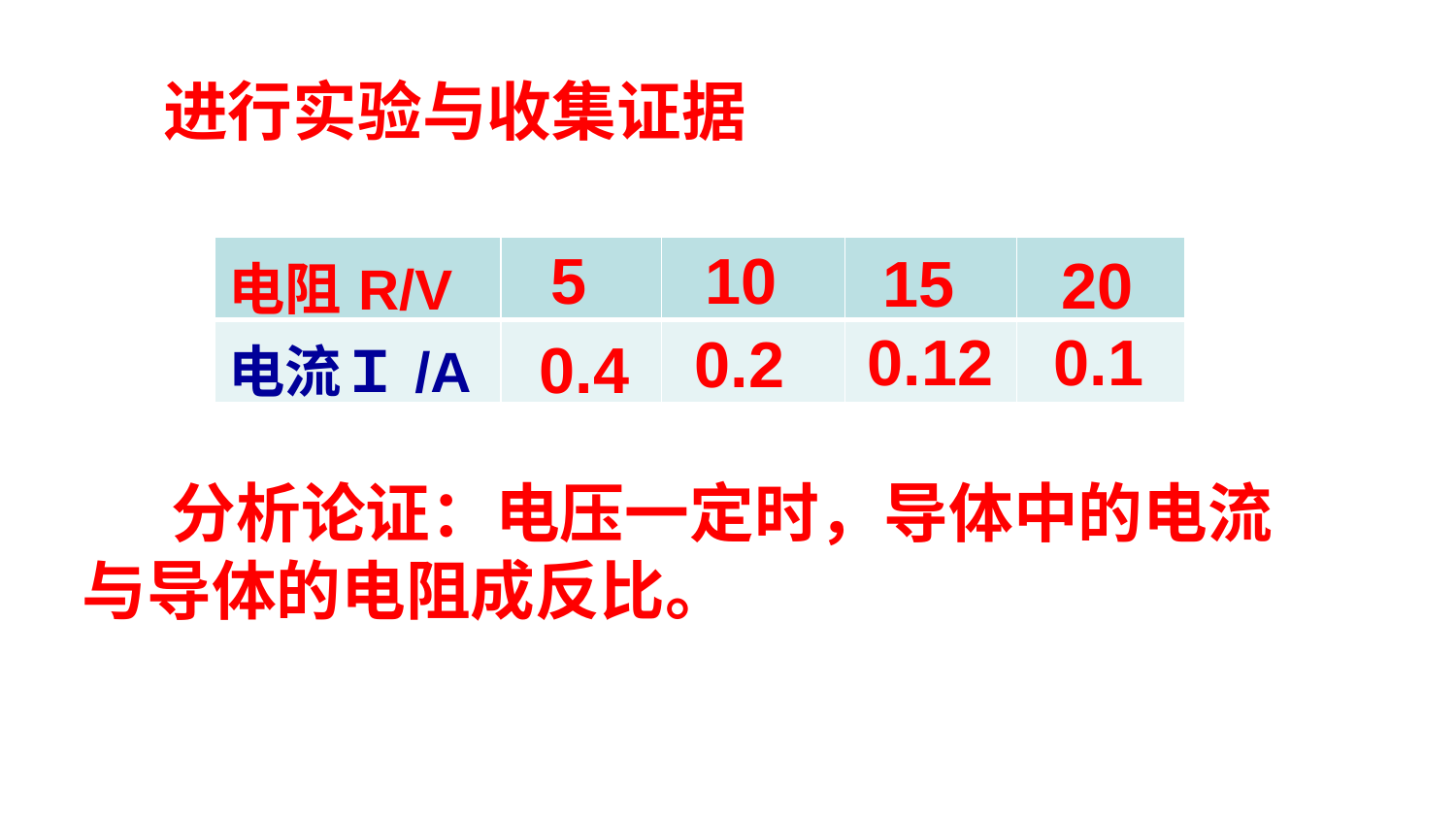

进行实验与收集证据
5
0.4
10
0.2
15
0.12
| 电阻R/V |  |  |  |  |
| --- | --- | --- | --- | --- |
| 电流Ｉ/A |  |  |  |  |
20
0.1
     分析论证：电压一定时，导体中的电流与导体的电阻成反比。